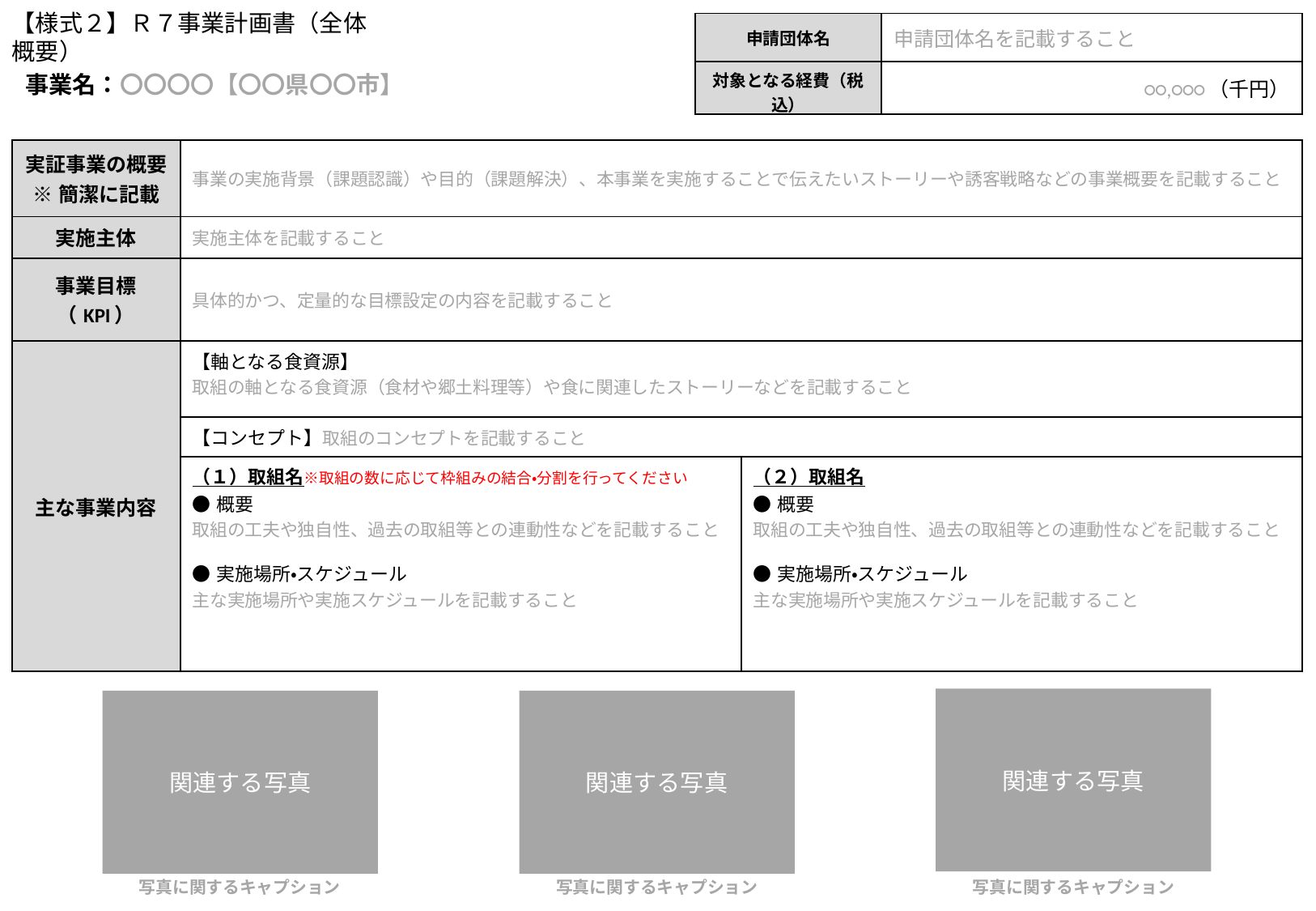

【様式２】Ｒ７事業計画書（全体概要）
| 申請団体名 | 申請団体名を記載すること |
| --- | --- |
| 対象となる経費（税込） | ○○,○○○（千円） |
| 事業名：〇〇〇〇【〇〇県〇〇市】 |
| --- |
| 実証事業の概要 ※簡潔に記載 | 事業の実施背景（課題認識）や目的（課題解決）、本事業を実施することで伝えたいストーリーや誘客戦略などの事業概要を記載すること |  |
| --- | --- | --- |
| 実施主体 | 実施主体を記載すること |  |
| 事業目標（KPI） | 具体的かつ、定量的な目標設定の内容を記載すること |  |
| 主な事業内容 | 【軸となる食資源】 取組の軸となる食資源（食材や郷土料理等）や食に関連したストーリーなどを記載すること |  |
|  | 【コンセプト】取組のコンセプトを記載すること |  |
|  | （１）取組名※取組の数に応じて枠組みの結合・分割を行ってください ●概要 取組の工夫や独自性、過去の取組等との連動性などを記載すること ●実施場所・スケジュール 主な実施場所や実施スケジュールを記載すること | （２）取組名 ●概要 取組の工夫や独自性、過去の取組等との連動性などを記載すること ●実施場所・スケジュール 主な実施場所や実施スケジュールを記載すること |
関連する写真
関連する写真
関連する写真
写真に関するキャプション
写真に関するキャプション
写真に関するキャプション